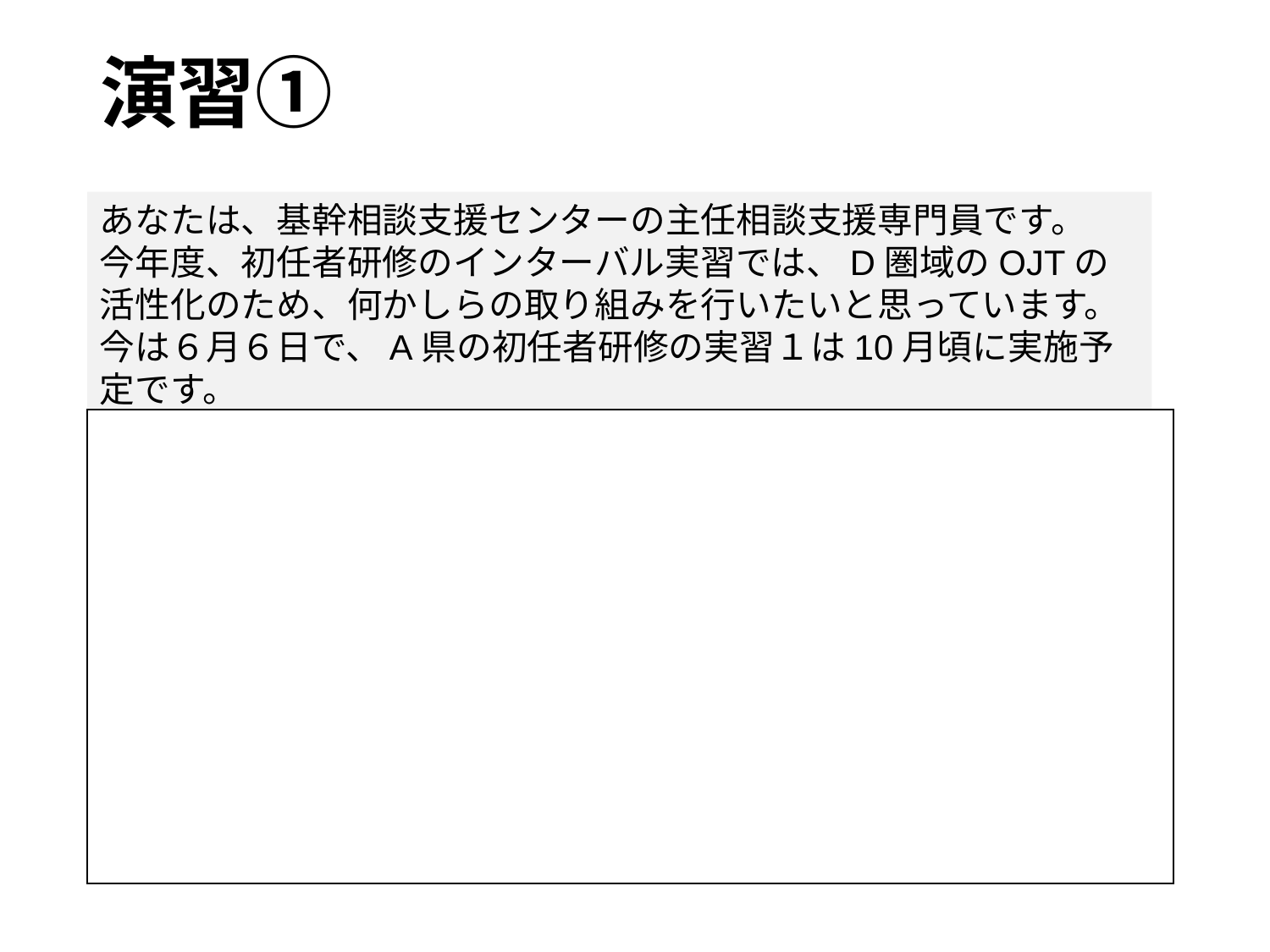

# 演習①
あなたは、基幹相談支援センターの主任相談支援専門員です。
今年度、初任者研修のインターバル実習では、D圏域のOJTの活性化のため、何かしらの取り組みを行いたいと思っています。
今は６月６日で、A県の初任者研修の実習１は10月頃に実施予定です。